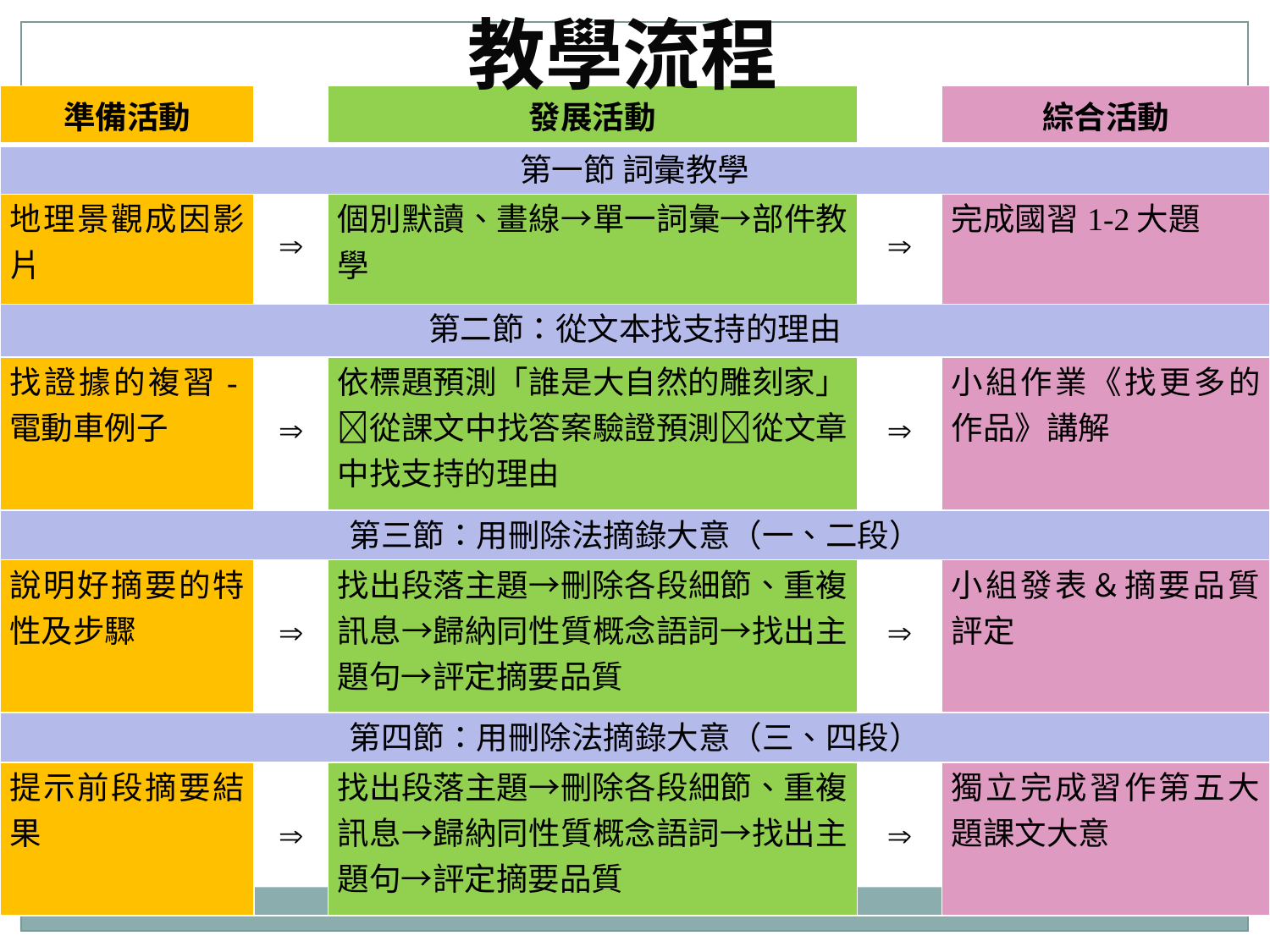

教學流程
| 準備活動 |  | 發展活動 |  | 綜合活動 |
| --- | --- | --- | --- | --- |
| 第一節 詞彙教學 |  |  |  |  |
| 地理景觀成因影片 | ⇒ | 個別默讀、畫線→單一詞彙→部件教學 | ⇒ | 完成國習1-2大題 |
| 第二節：從文本找支持的理由 |  |  |  |  |
| 找證據的複習-電動車例子 | ⇒ | 依標題預測「誰是大自然的雕刻家」→從課文中找答案驗證預測→從文章中找支持的理由 | ⇒ | 小組作業《找更多的作品》講解 |
| 第三節：用刪除法摘錄大意（一、二段） |  |  |  |  |
| 說明好摘要的特性及步驟 | ⇒ | 找出段落主題→刪除各段細節、重複訊息→歸納同性質概念語詞→找出主題句→評定摘要品質 | ⇒ | 小組發表＆摘要品質評定 |
| 第四節：用刪除法摘錄大意（三、四段） |  |  |  |  |
| 提示前段摘要結果 | ⇒ | 找出段落主題→刪除各段細節、重複訊息→歸納同性質概念語詞→找出主題句→評定摘要品質 | ⇒ | 獨立完成習作第五大題課文大意 |